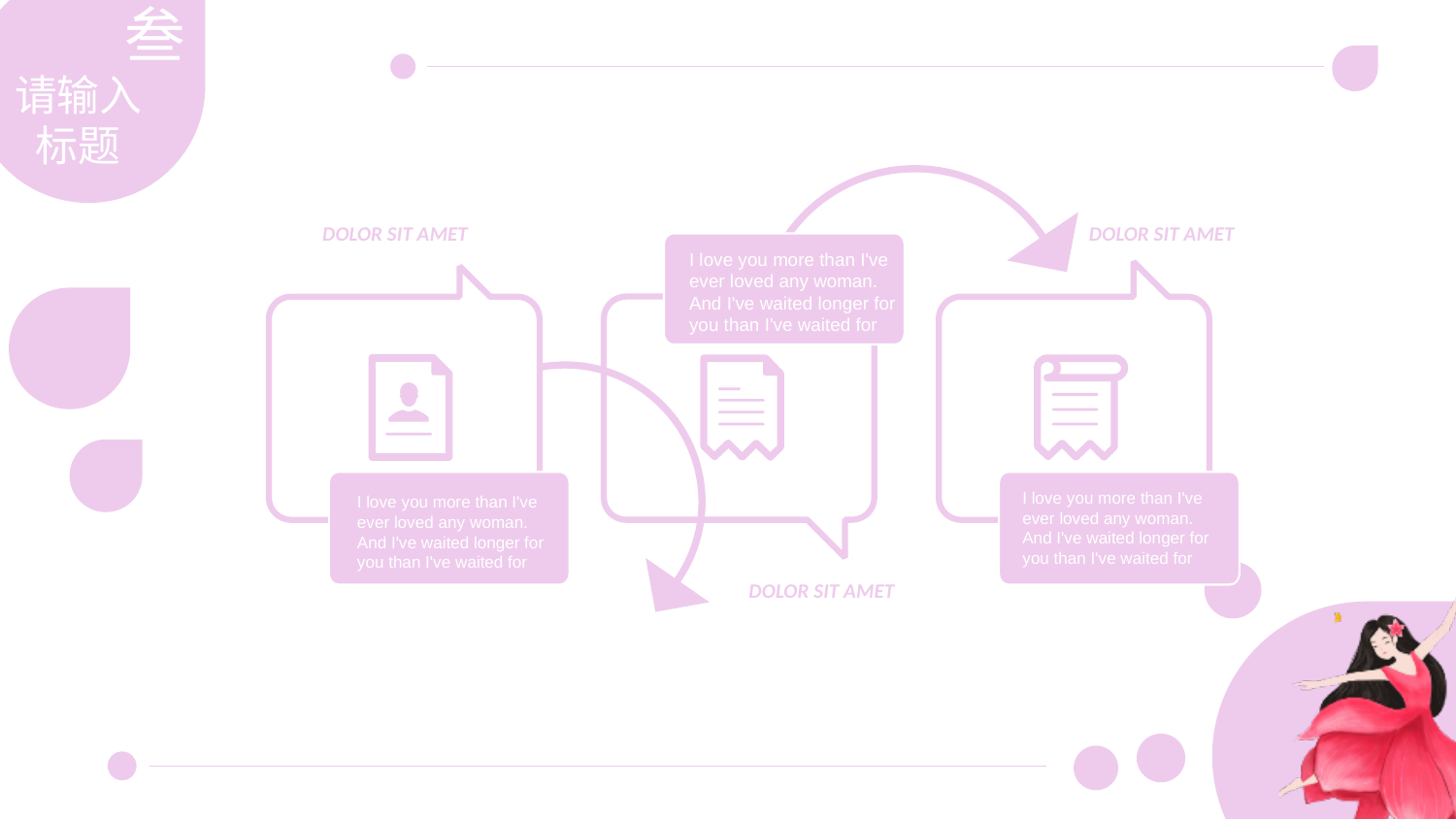

叁
请输入标题

DOLOR SIT AMET

I love you more than I've ever loved any woman. And I've waited longer for you than I've waited for
DOLOR SIT AMET

I love you more than I've ever loved any woman. And I've waited longer for you than I've waited for

I love you more than I've ever loved any woman. And I've waited longer for you than I've waited for

DOLOR SIT AMET